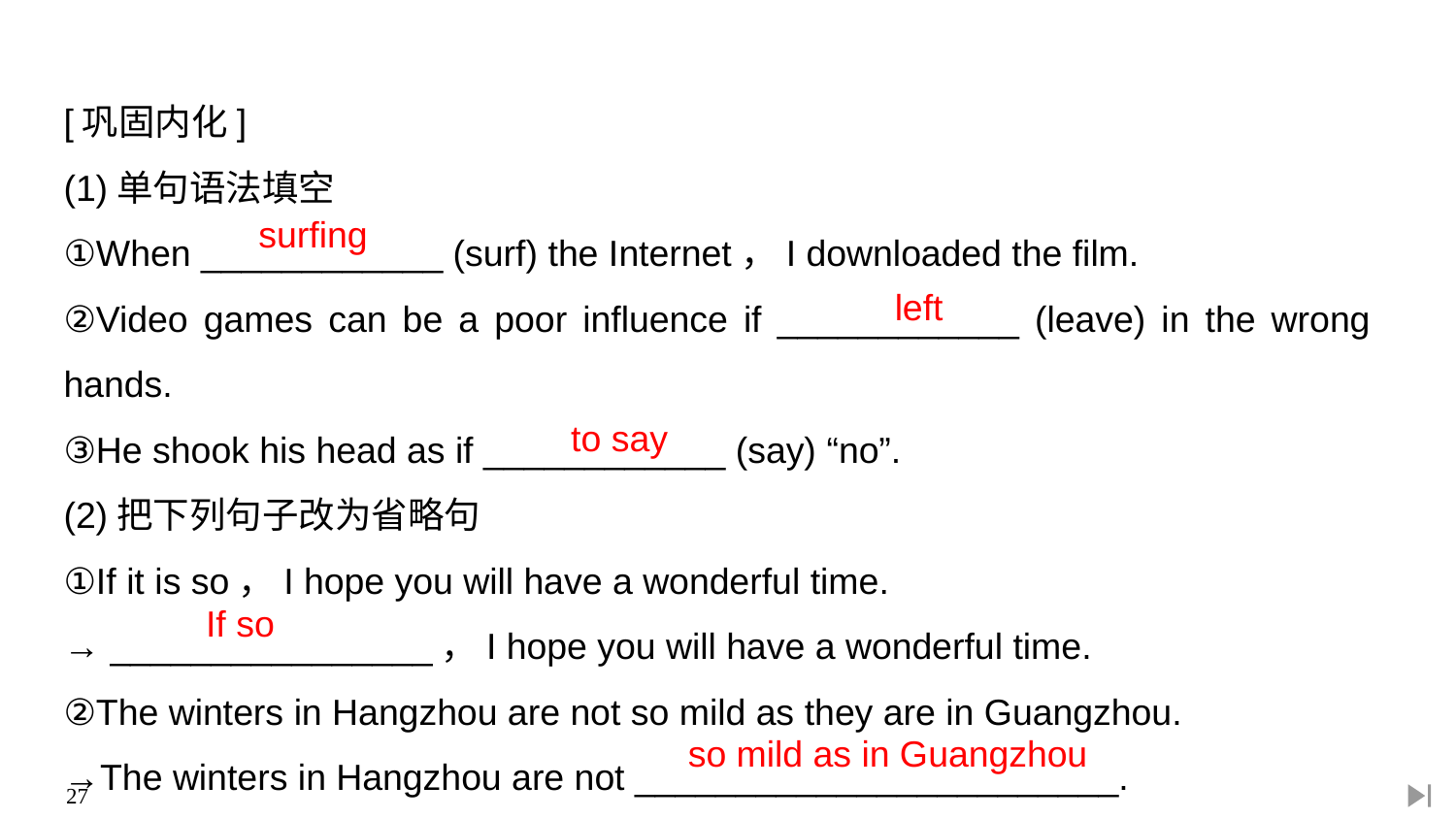

[巩固内化]
(1)单句语法填空
①When ____________ (surf) the Internet，I downloaded the film.
②Video games can be a poor influence if ____________ (leave) in the wrong hands.
③He shook his head as if ____________ (say) “no”.
(2)把下列句子改为省略句
①If it is so，I hope you will have a wonderful time.
→ ________________，I hope you will have a wonderful time.
②The winters in Hangzhou are not so mild as they are in Guangzhou.
→The winters in Hangzhou are not ________________________.
surfing
left
to say
If so
so mild as in Guangzhou